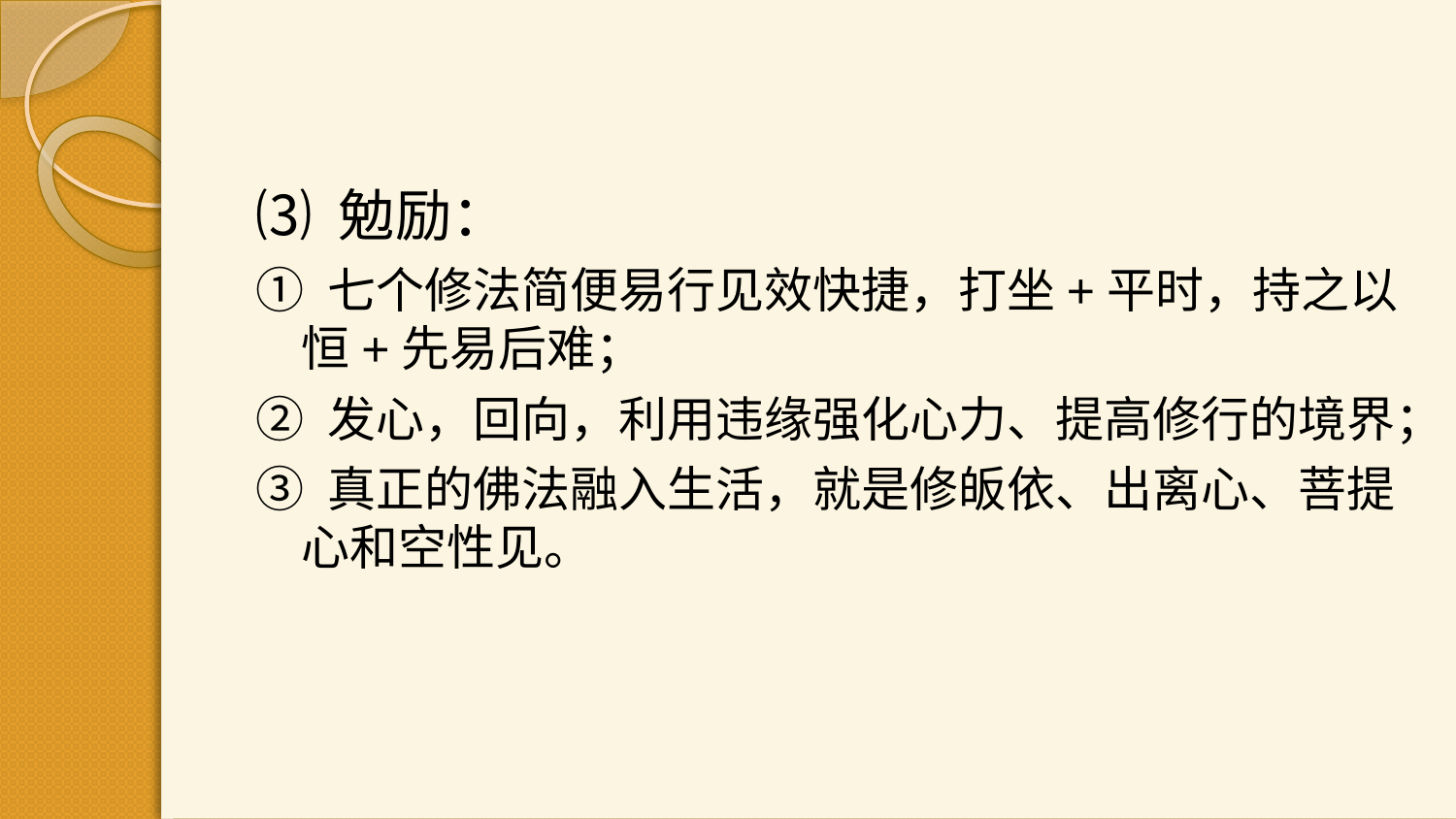

⑶ 勉励：
① 七个修法简便易行见效快捷，打坐+平时，持之以恒+先易后难；
② 发心，回向，利用违缘强化心力、提高修行的境界；
③ 真正的佛法融入生活，就是修皈依、出离心、菩提心和空性见。